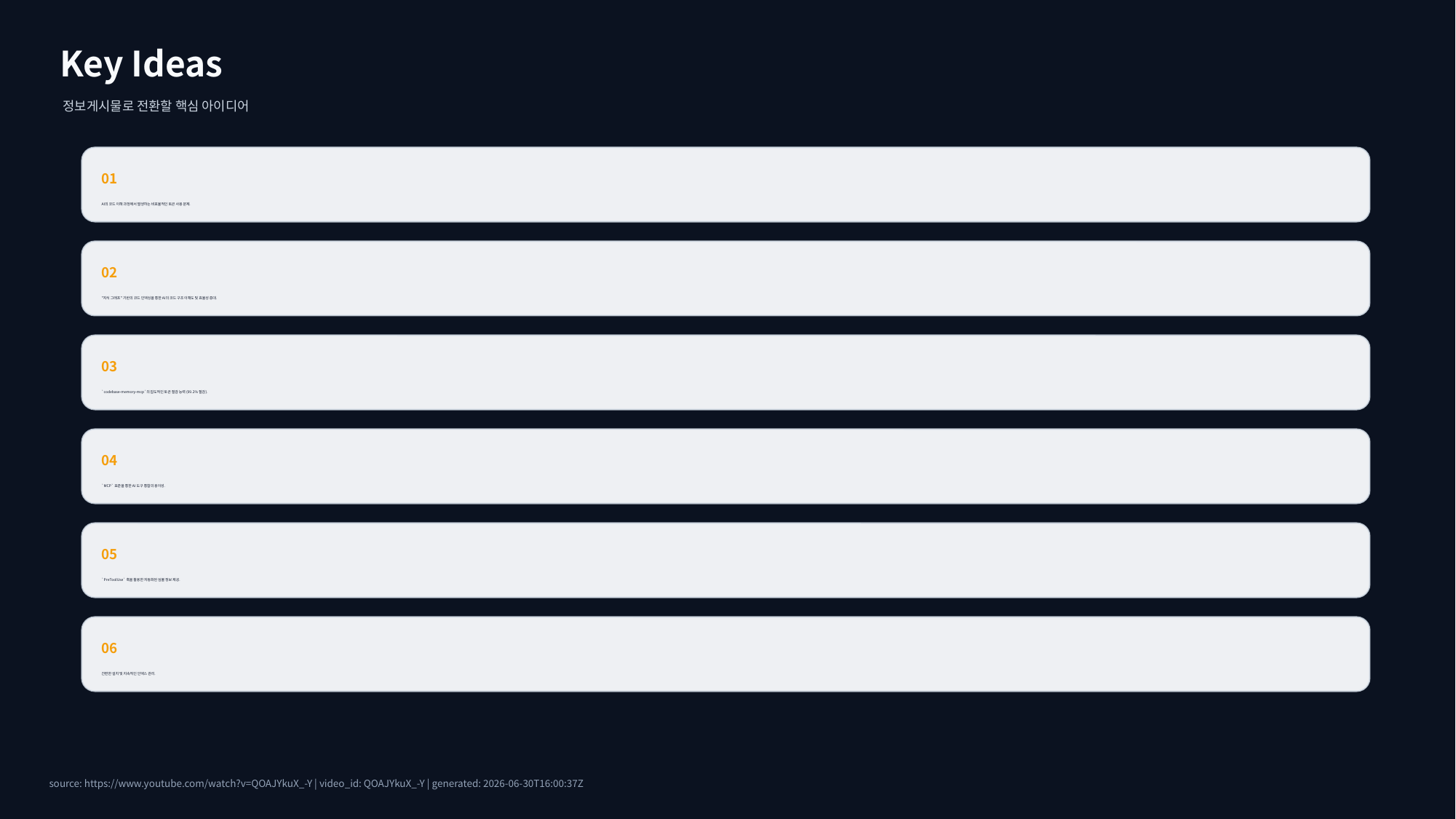

Key Ideas
정보게시물로 전환할 핵심 아이디어

01
AI의 코드 이해 과정에서 발생하는 비효율적인 토큰 사용 문제.

02
"지식 그래프" 기반의 코드 인덱싱을 통한 AI의 코드 구조 이해도 및 효율성 증대.

03
`codebase-memory-mcp`의 압도적인 토큰 절감 능력 (99.2% 절감).

04
`MCP` 표준을 통한 AI 도구 통합의 용이성.

05
`PreToolUse` 훅을 활용한 자동화된 심볼 정보 제공.

06
간편한 설치 및 지속적인 인덱스 관리.
source: https://www.youtube.com/watch?v=QOAJYkuX_-Y | video_id: QOAJYkuX_-Y | generated: 2026-06-30T16:00:37Z